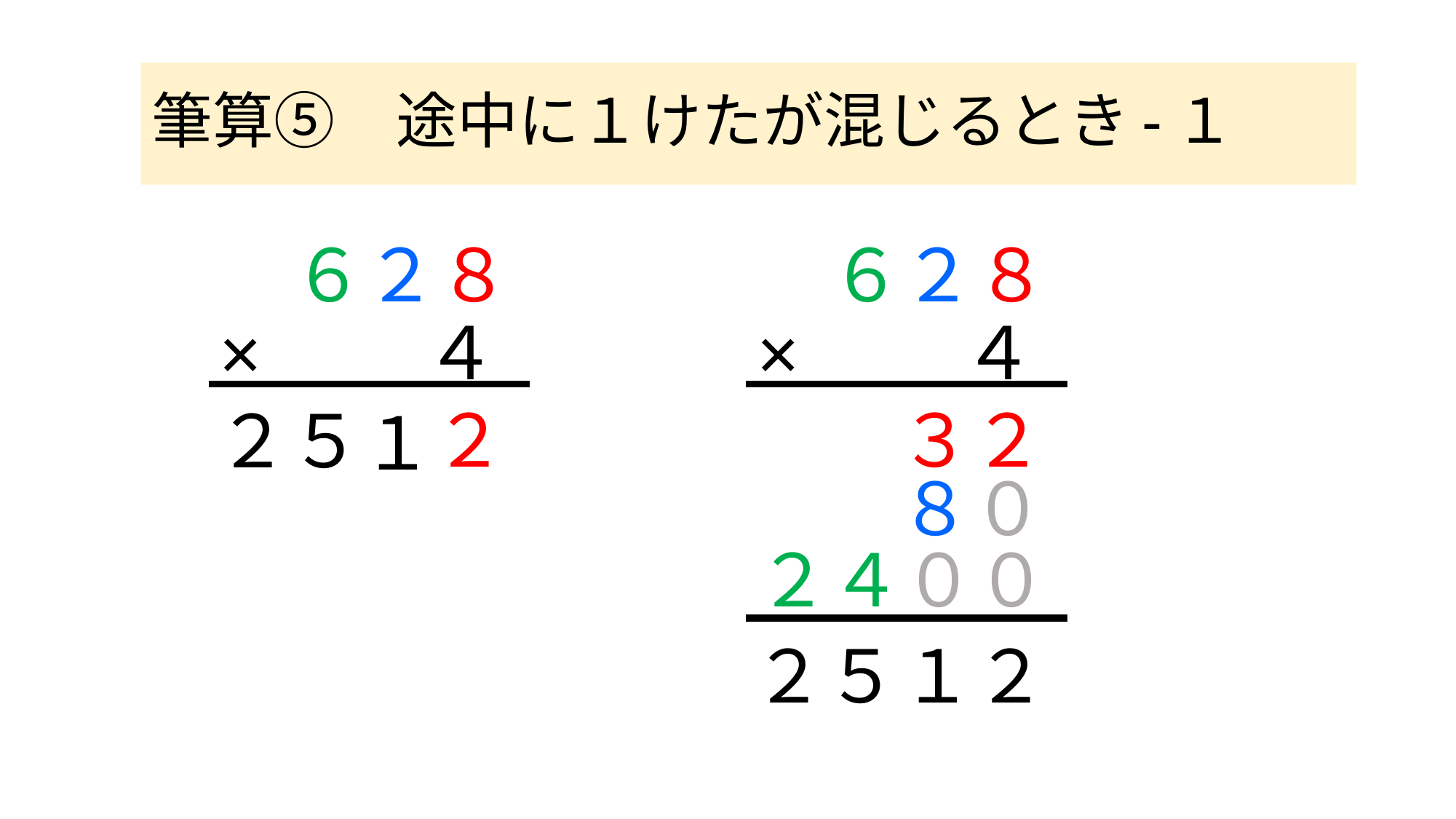

# 筆算⑤　途中に１けたが混じるとき-１
６２８
６２８
×　　４
×　　４
２
３２
２５
１
８０
２４００
２５
１
２